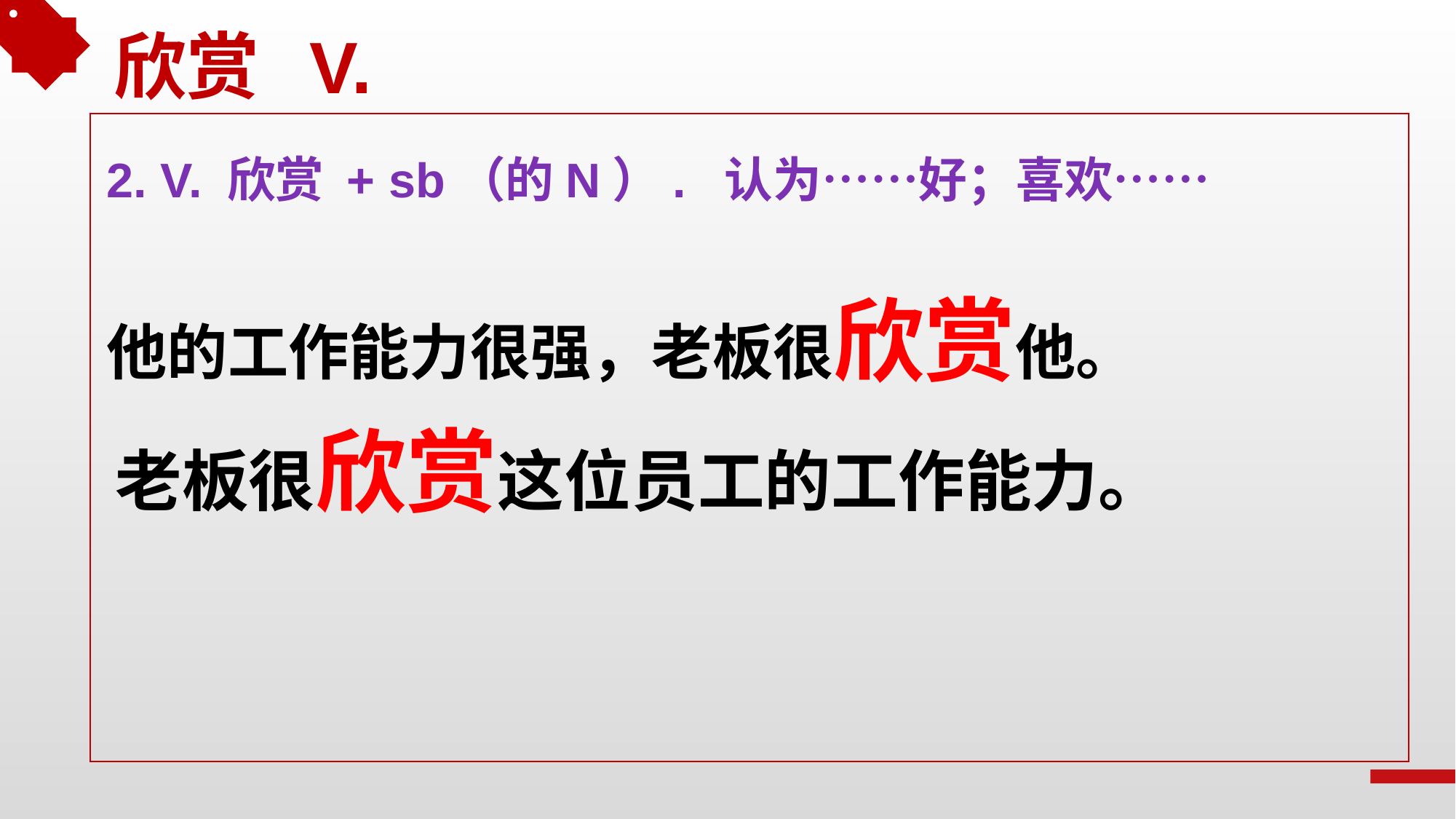

欣赏  V.

2. V. 欣赏 + sb（的N）.  认为……好；喜欢……
他的工作能力很强，老板很欣赏他。
老板很欣赏这位员工的工作能力。